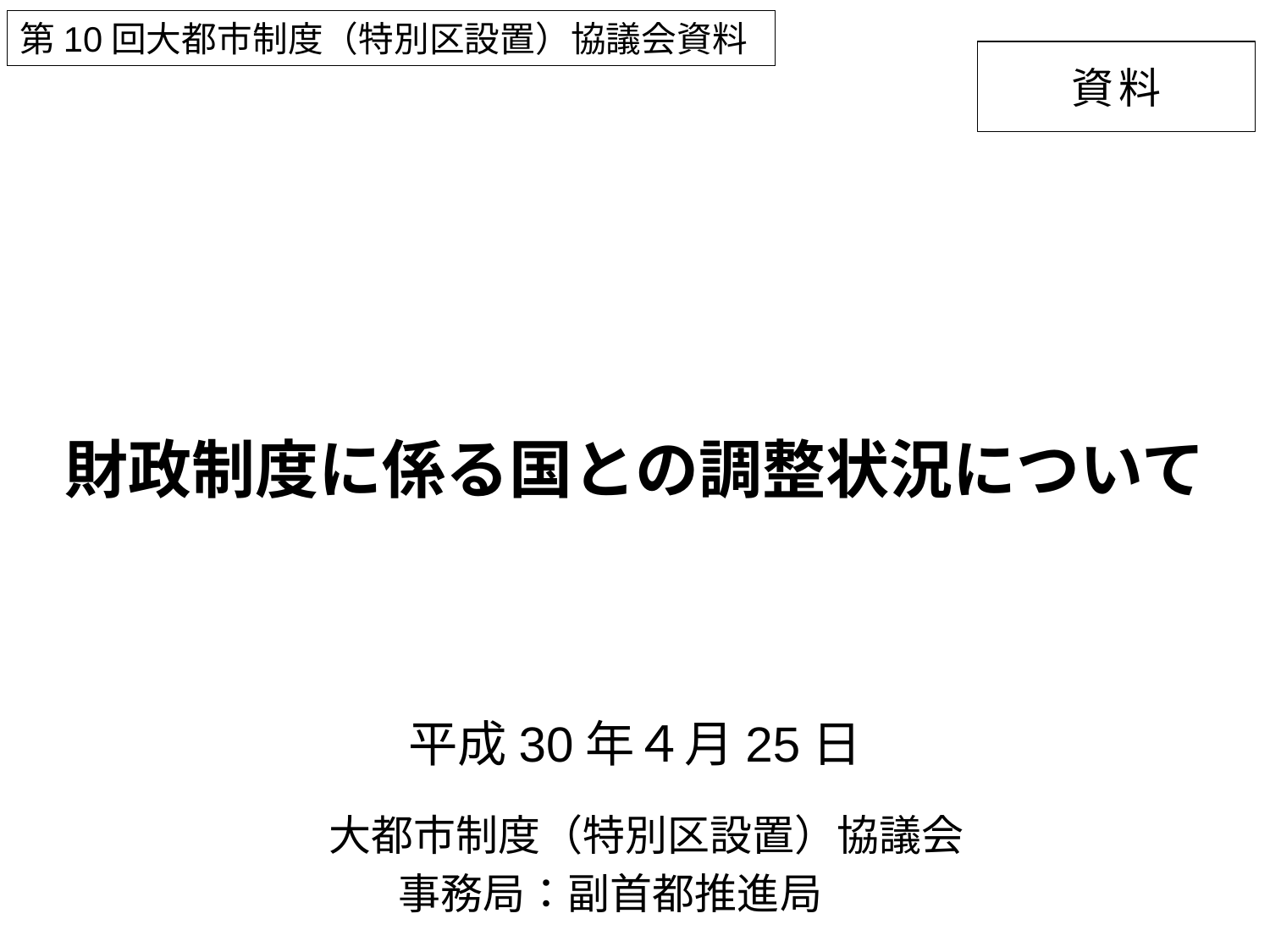

第10回大都市制度（特別区設置）協議会資料
資 料
# 財政制度に係る国との調整状況について
平成30年４月25日

 大都市制度（特別区設置）協議会
事務局：副首都推進局